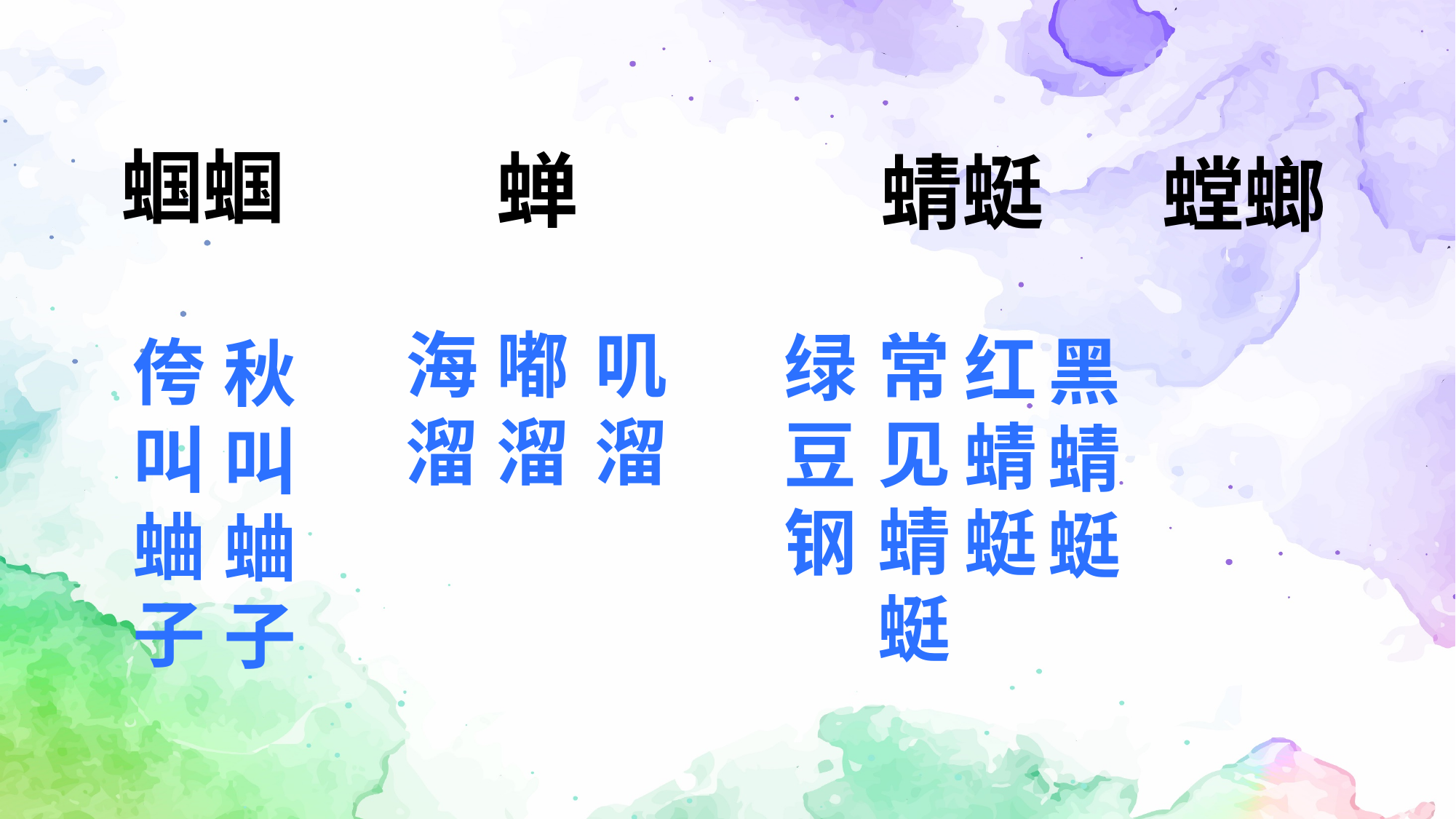

蝈蝈
蝉
蜻蜓
螳螂
海溜
嘟溜
叽溜
常见蜻蜓
绿豆钢
红蜻蜓
黑蜻蜓
侉叫蛐子
秋叫蛐子